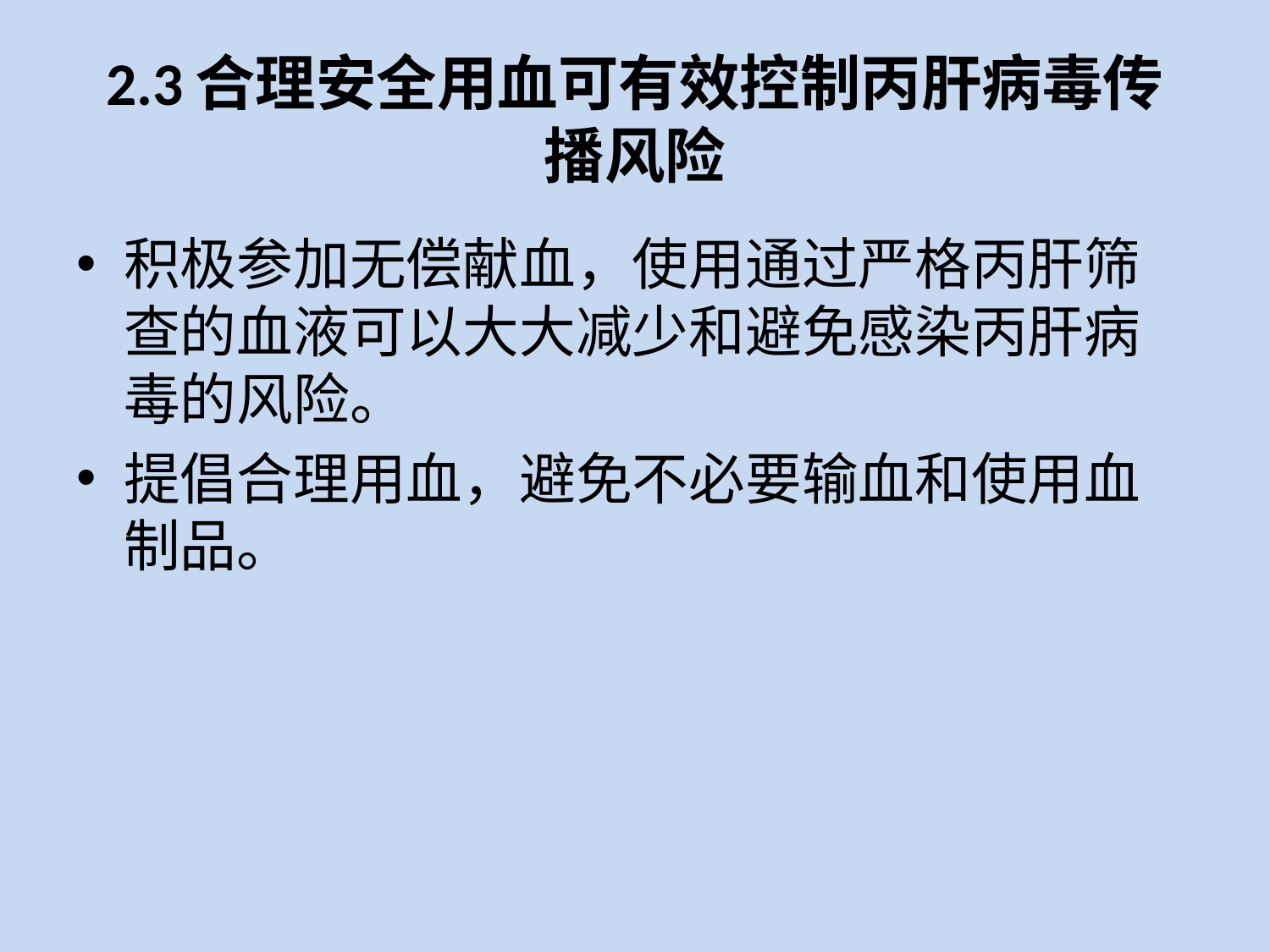

# 2.3合理安全用血可有效控制丙肝病毒传播风险
积极参加无偿献血，使用通过严格丙肝筛查的血液可以大大减少和避免感染丙肝病毒的风险。
提倡合理用血，避免不必要输血和使用血制品。